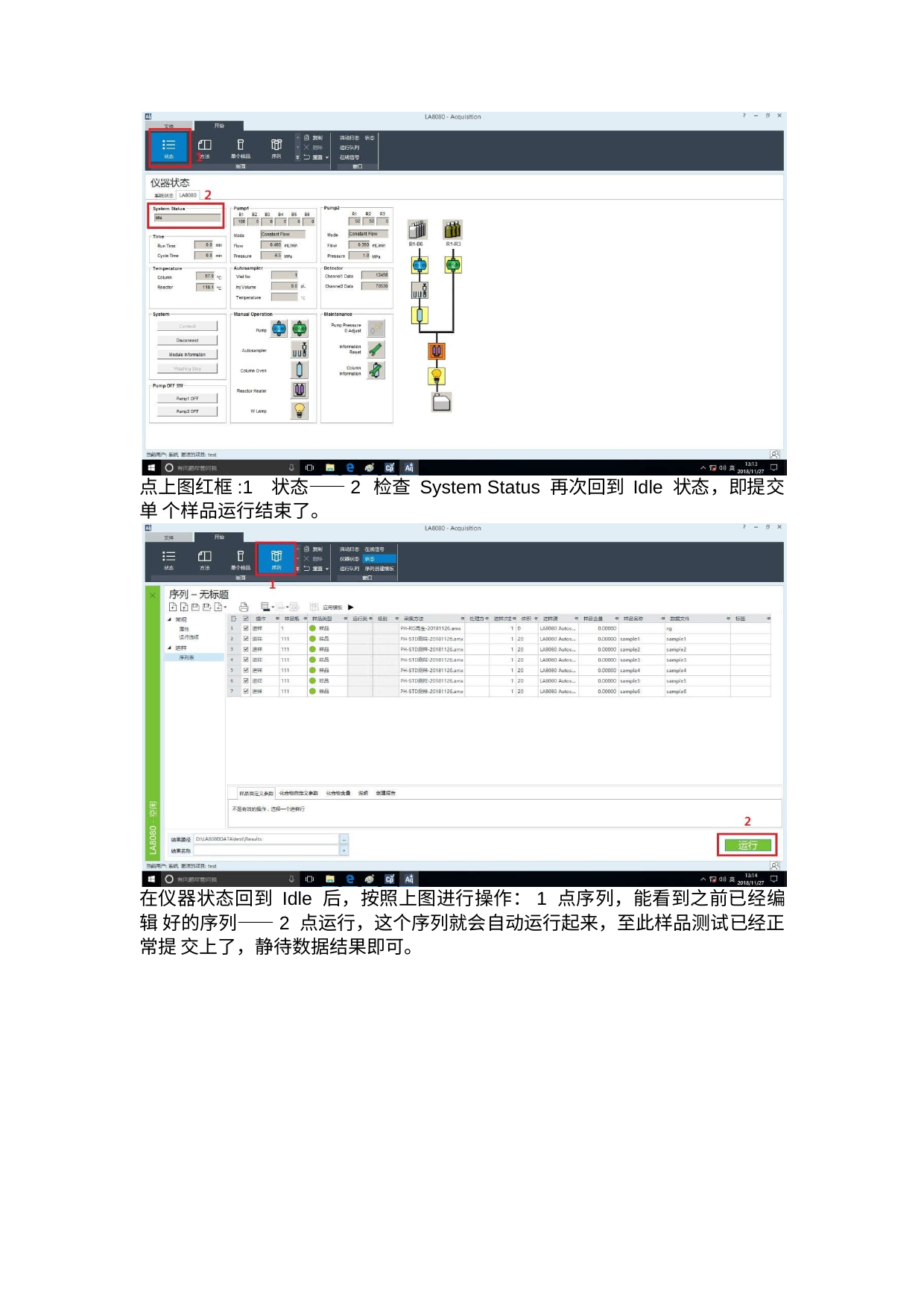

点上图红框:1	状态——2	检查 System Status 再次回到 Idle 状态，即提交单 个样品运行结束了。

在仪器状态回到 Idle 后，按照上图进行操作：1 点序列，能看到之前已经编辑 好的序列——2 点运行，这个序列就会自动运行起来，至此样品测试已经正常提 交上了，静待数据结果即可。